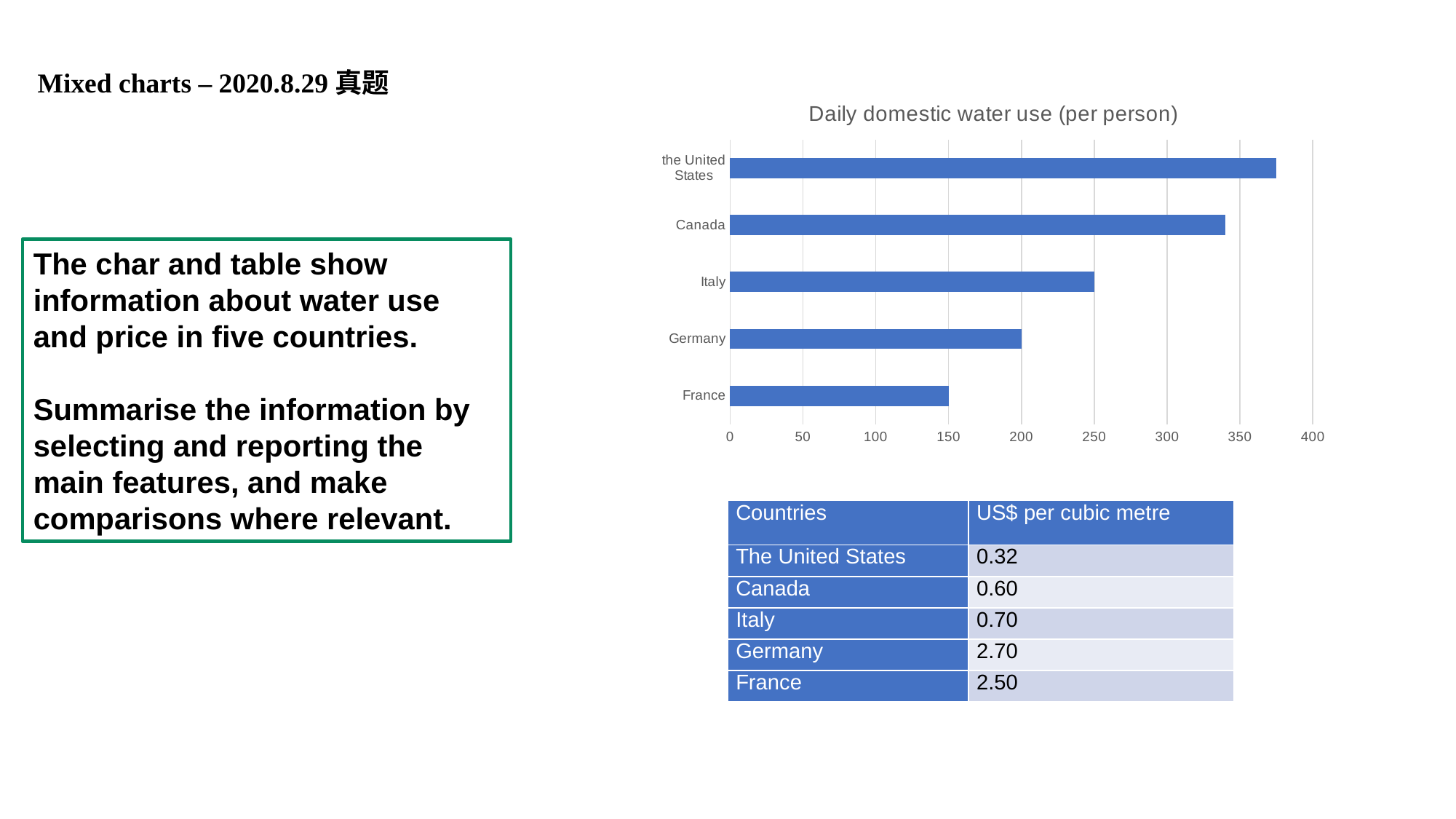

混合图形
Mixed charts – 2020.8.29真题

### Chart: Daily domestic water use (per person)

| Category | Daily domestic water use (per person) |
|---|---|
| France | 150.0 |
| Germany | 200.0 |
| Italy | 250.0 |
| Canada | 340.0 |
| the United States | 375.0 |
The char and table show information about water use and price in five countries.

Summarise the information by selecting and reporting the main features, and make comparisons where relevant.
| Countries | US$ per cubic metre |
| --- | --- |
| The United States | 0.32 |
| Canada | 0.60 |
| Italy | 0.70 |
| Germany | 2.70 |
| France | 2.50 |